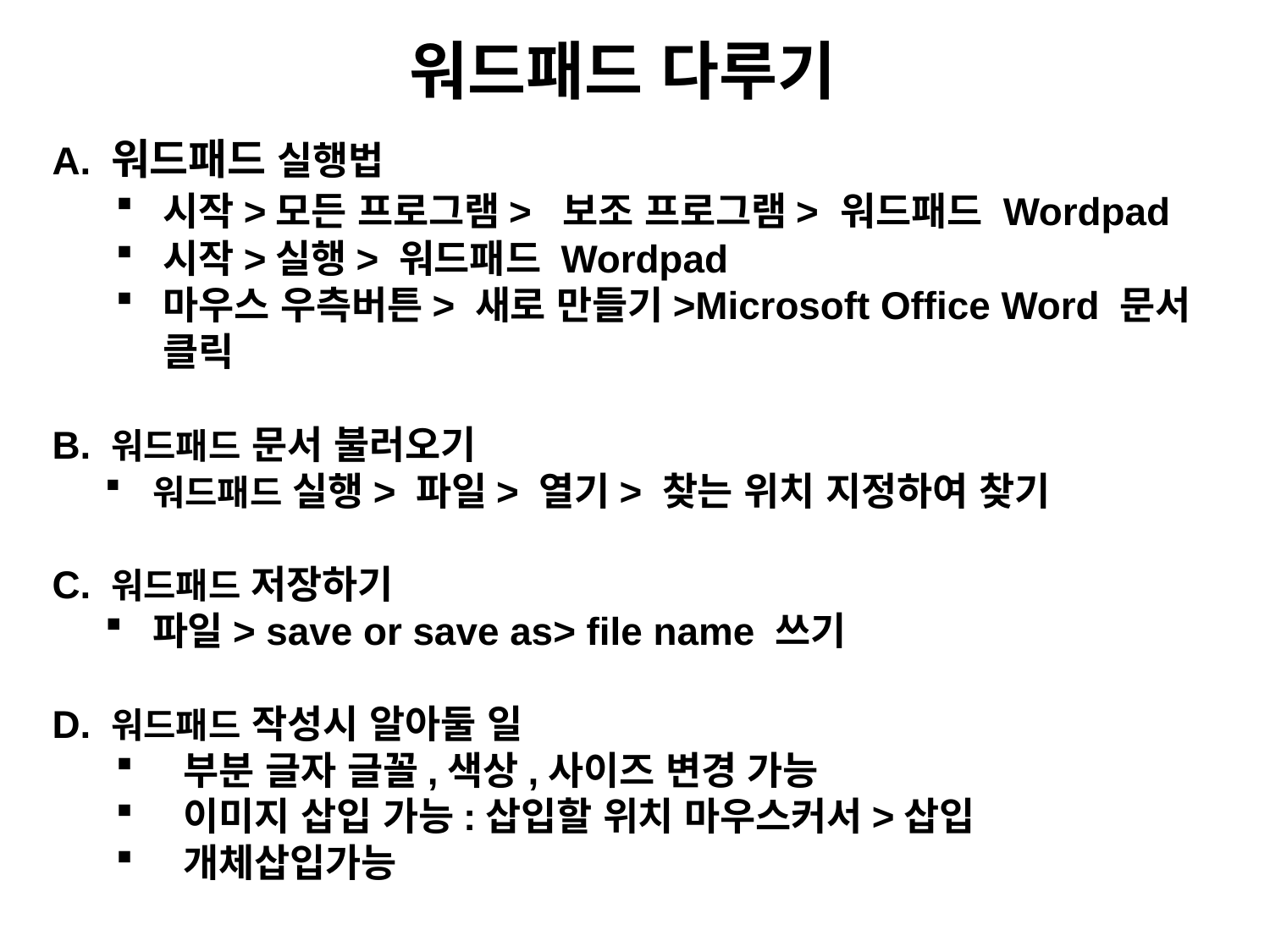

워드패드 다루기
A. 워드패드 실행법
시작>모든 프로그램>  보조 프로그램> 워드패드 Wordpad
시작>실행> 워드패드 Wordpad
마우스 우측버튼> 새로 만들기>Microsoft Office Word 문서 클릭

B. 워드패드 문서 불러오기
워드패드 실행> 파일> 열기> 찾는 위치 지정하여 찾기

C. 워드패드 저장하기
파일> save or save as> file name 쓰기

D. 워드패드 작성시 알아둘 일
 부분 글자 글꼴,색상,사이즈 변경 가능
 이미지 삽입 가능:삽입할 위치 마우스커서>삽입
 개체삽입가능